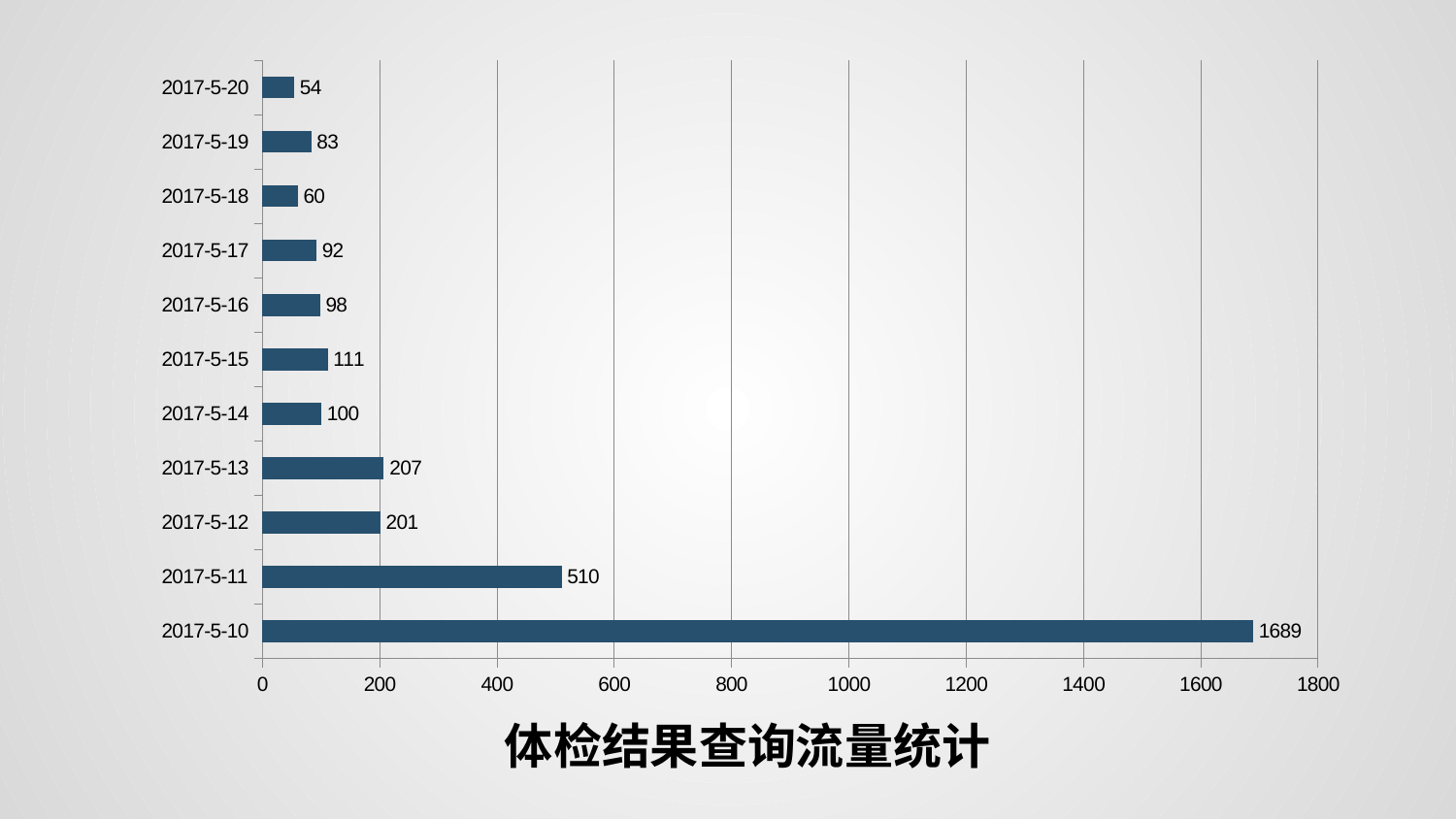

### Chart

| Category |  |
|---|---|
| 2017-5-10 | 1689.0 |
| 2017-5-11 | 510.0 |
| 2017-5-12 | 201.0 |
| 2017-5-13 | 207.0 |
| 2017-5-14 | 100.0 |
| 2017-5-15 | 111.0 |
| 2017-5-16 | 98.0 |
| 2017-5-17 | 92.0 |
| 2017-5-18 | 60.0 |
| 2017-5-19 | 83.0 |
| 2017-5-20 | 54.0 |
体检结果查询流量统计